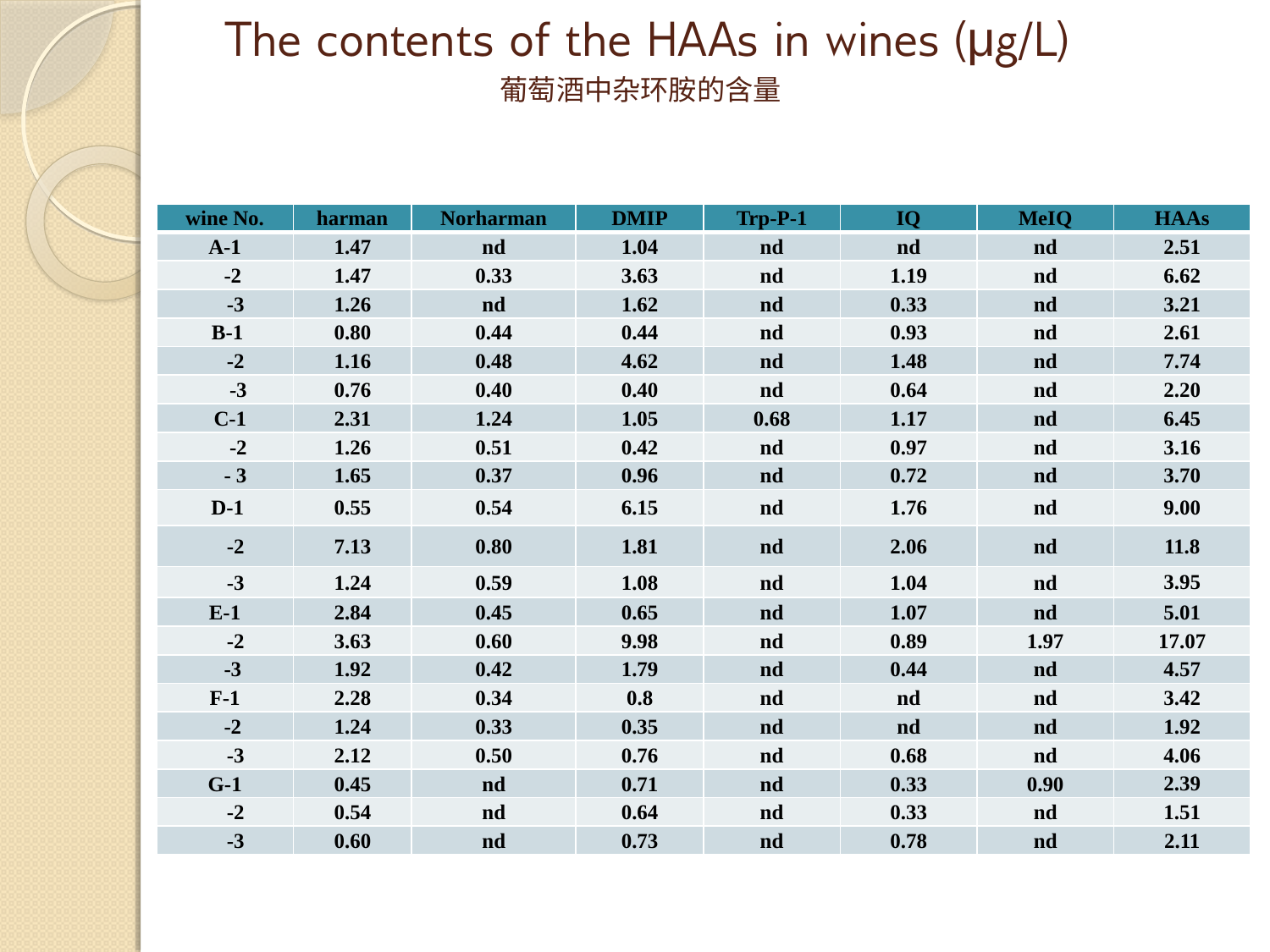

The contents of the HAAs in wines (μg/L)
葡萄酒中杂环胺的含量
| wine No. | harman | Norharman | DMIP | Trp-P-1 | IQ | MeIQ | HAAs |
| --- | --- | --- | --- | --- | --- | --- | --- |
| A-1 | 1.47 | nd | 1.04 | nd | nd | nd | 2.51 |
| -2 | 1.47 | 0.33 | 3.63 | nd | 1.19 | nd | 6.62 |
| -3 | 1.26 | nd | 1.62 | nd | 0.33 | nd | 3.21 |
| B-1 | 0.80 | 0.44 | 0.44 | nd | 0.93 | nd | 2.61 |
| -2 | 1.16 | 0.48 | 4.62 | nd | 1.48 | nd | 7.74 |
| -3 | 0.76 | 0.40 | 0.40 | nd | 0.64 | nd | 2.20 |
| C-1 | 2.31 | 1.24 | 1.05 | 0.68 | 1.17 | nd | 6.45 |
| -2 | 1.26 | 0.51 | 0.42 | nd | 0.97 | nd | 3.16 |
| - 3 | 1.65 | 0.37 | 0.96 | nd | 0.72 | nd | 3.70 |
| D-1 | 0.55 | 0.54 | 6.15 | nd | 1.76 | nd | 9.00 |
| -2 | 7.13 | 0.80 | 1.81 | nd | 2.06 | nd | 11.8 |
| -3 | 1.24 | 0.59 | 1.08 | nd | 1.04 | nd | 3.95 |
| E-1 | 2.84 | 0.45 | 0.65 | nd | 1.07 | nd | 5.01 |
| -2 | 3.63 | 0.60 | 9.98 | nd | 0.89 | 1.97 | 17.07 |
| -3 | 1.92 | 0.42 | 1.79 | nd | 0.44 | nd | 4.57 |
| F-1 | 2.28 | 0.34 | 0.8 | nd | nd | nd | 3.42 |
| -2 | 1.24 | 0.33 | 0.35 | nd | nd | nd | 1.92 |
| -3 | 2.12 | 0.50 | 0.76 | nd | 0.68 | nd | 4.06 |
| G-1 | 0.45 | nd | 0.71 | nd | 0.33 | 0.90 | 2.39 |
| -2 | 0.54 | nd | 0.64 | nd | 0.33 | nd | 1.51 |
| -3 | 0.60 | nd | 0.73 | nd | 0.78 | nd | 2.11 |